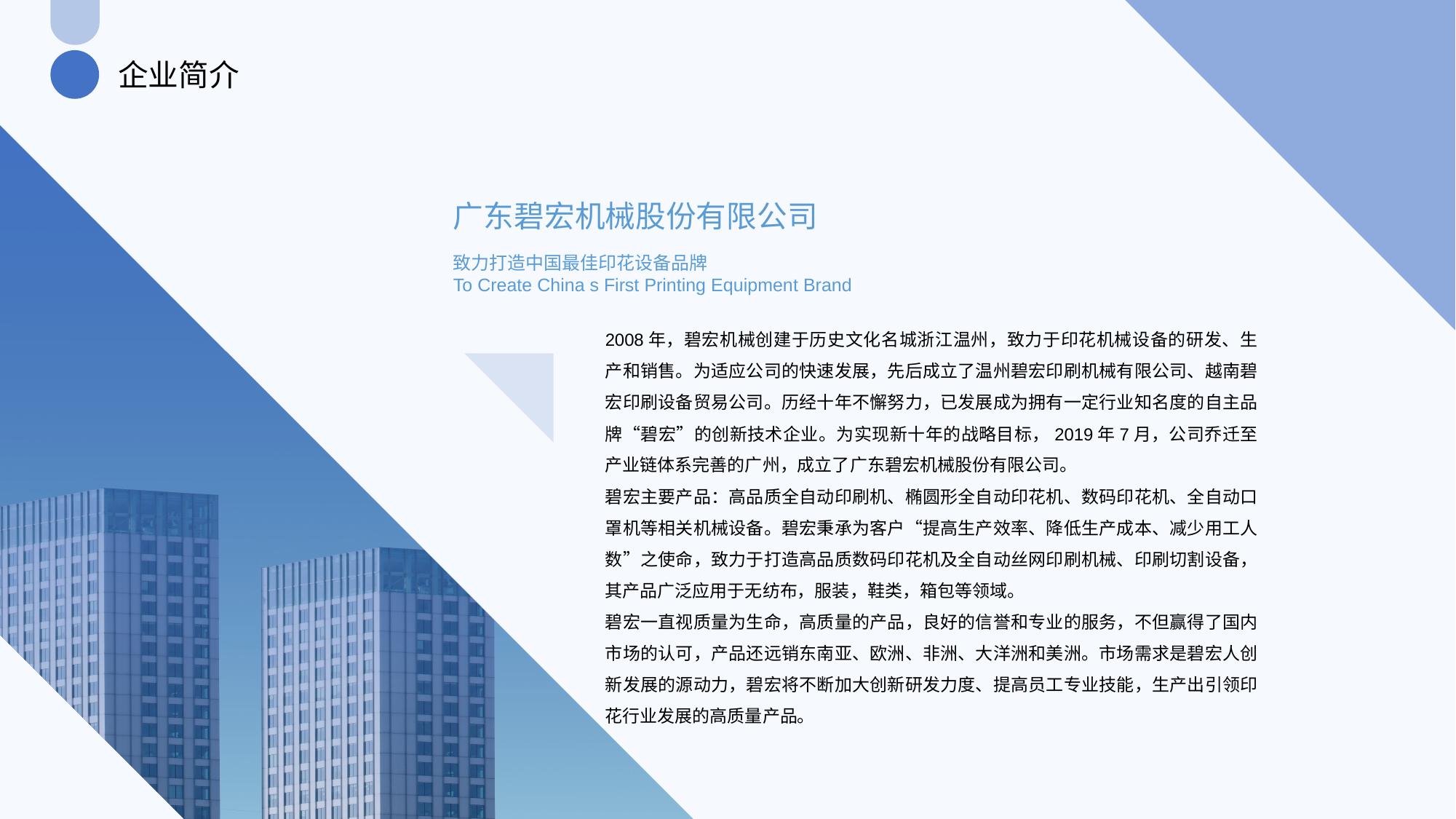

企业简介

广东碧宏机械股份有限公司

致力打造中国最佳印花设备品牌
To Create China s First Printing Equipment Brand
2008年，碧宏机械创建于历史文化名城浙江温州，致力于印花机械设备的研发、生产和销售。为适应公司的快速发展，先后成立了温州碧宏印刷机械有限公司、越南碧宏印刷设备贸易公司。历经十年不懈努力，已发展成为拥有一定行业知名度的自主品牌“碧宏”的创新技术企业。为实现新十年的战略目标，2019年7月，公司乔迁至产业链体系完善的广州，成立了广东碧宏机械股份有限公司。
碧宏主要产品：高品质全自动印刷机、椭圆形全自动印花机、数码印花机、全自动口罩机等相关机械设备。碧宏秉承为客户“提高生产效率、降低生产成本、减少用工人数”之使命，致力于打造高品质数码印花机及全自动丝网印刷机械、印刷切割设备，其产品广泛应用于无纺布，服装，鞋类，箱包等领域。
碧宏一直视质量为生命，高质量的产品，良好的信誉和专业的服务，不但赢得了国内市场的认可，产品还远销东南亚、欧洲、非洲、大洋洲和美洲。市场需求是碧宏人创新发展的源动力，碧宏将不断加大创新研发力度、提高员工专业技能，生产出引领印花行业发展的高质量产品。